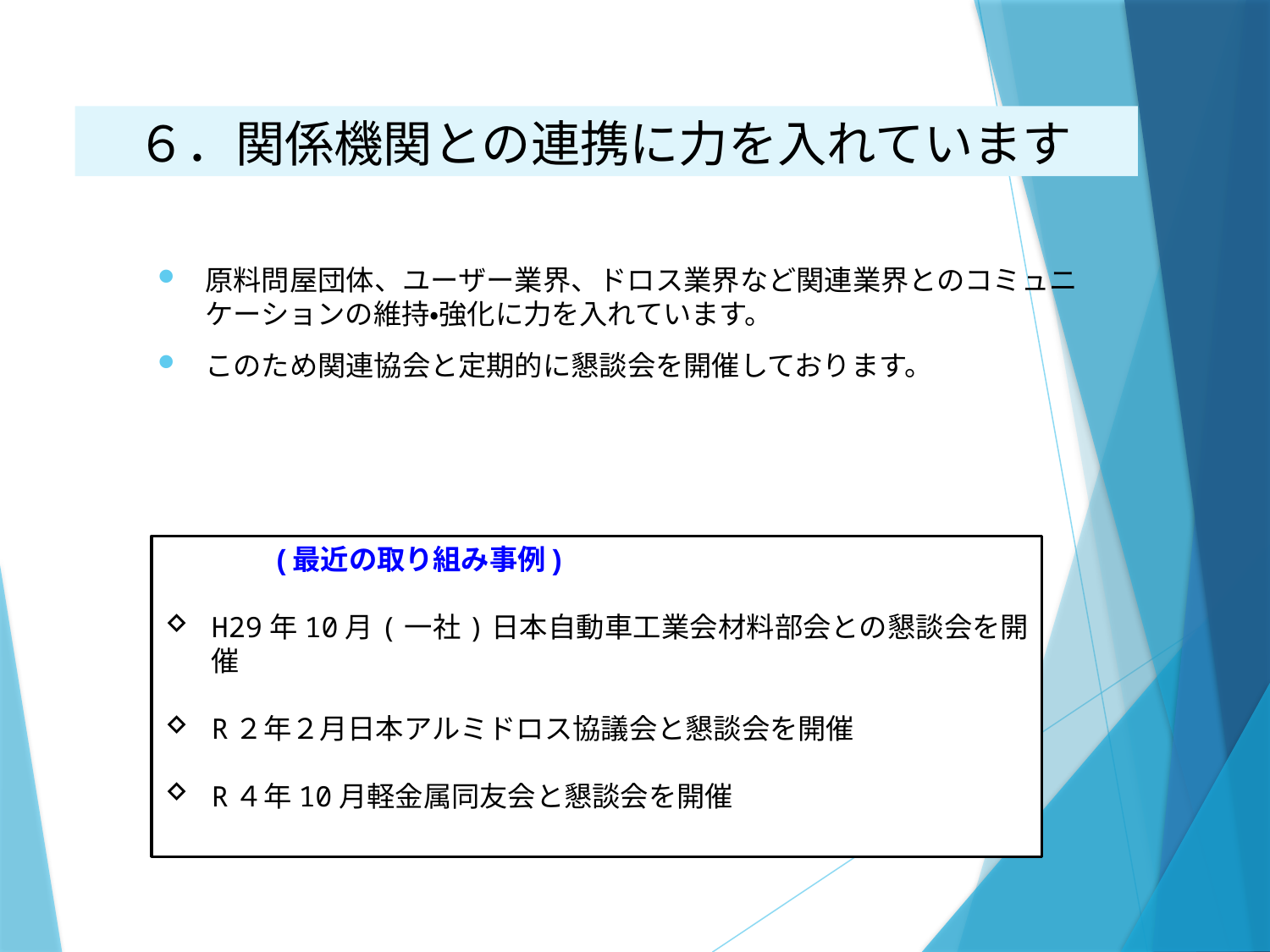

# ６．関係機関との連携に力を入れています
原料問屋団体、ユーザー業界、ドロス業界など関連業界とのコミュニケーションの維持・強化に力を入れています。
このため関連協会と定期的に懇談会を開催しております。

(最近の取り組み事例)

H29年10月(一社)日本自動車工業会材料部会との懇談会を開催

R２年２月日本アルミドロス協議会と懇談会を開催

R４年10月軽金属同友会と懇談会を開催